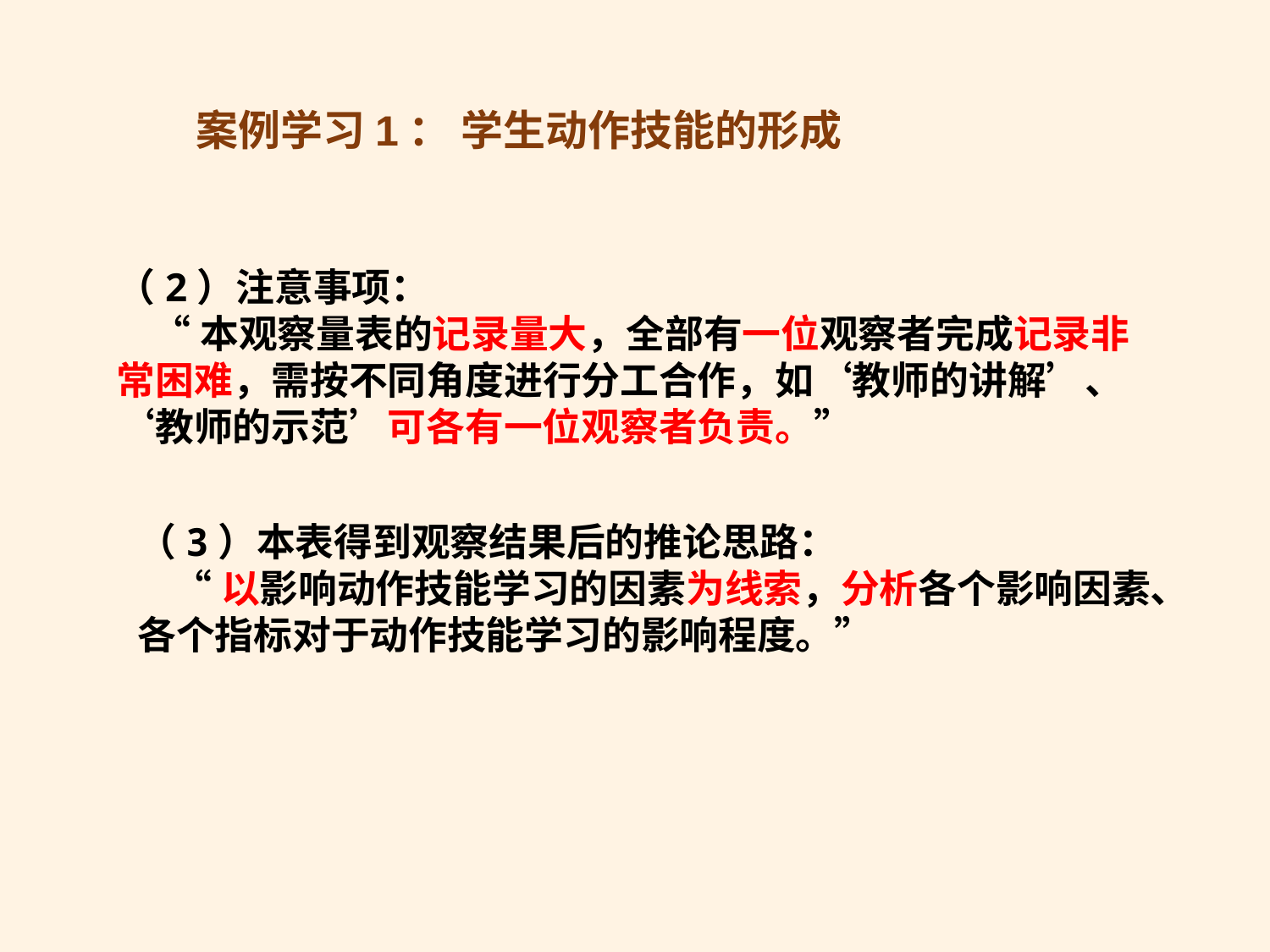

案例学习1： 学生动作技能的形成
（2）注意事项：
    “本观察量表的记录量大，全部有一位观察者完成记录非常困难，需按不同角度进行分工合作，如‘教师的讲解’、‘教师的示范’可各有一位观察者负责。”
（3）本表得到观察结果后的推论思路：
    “以影响动作技能学习的因素为线索，分析各个影响因素、各个指标对于动作技能学习的影响程度。”